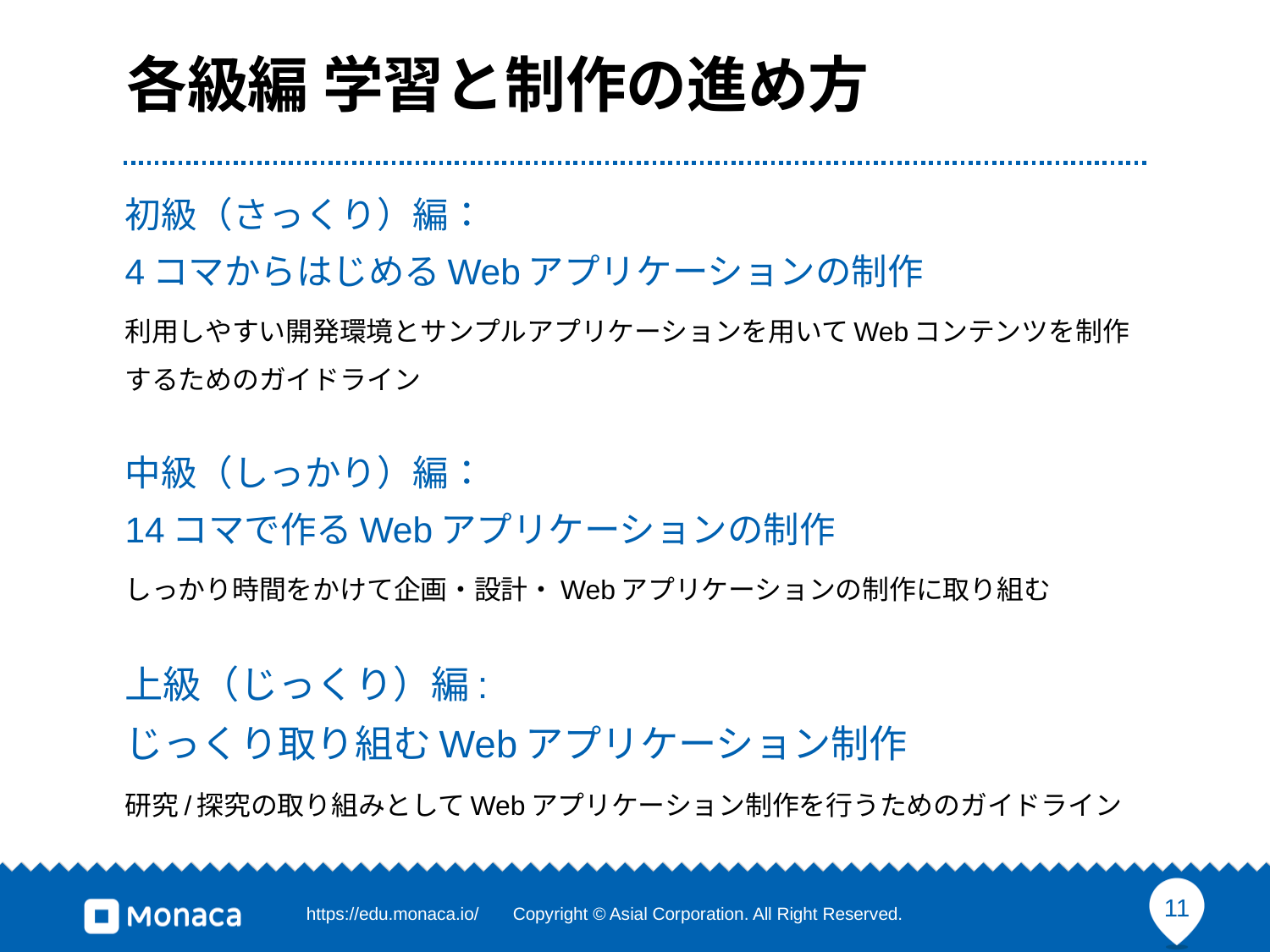

# 各級編 学習と制作の進め方
初級（さっくり）編：
4コマからはじめるWebアプリケーションの制作
利用しやすい開発環境とサンプルアプリケーションを用いてWebコンテンツを制作するためのガイドライン

中級（しっかり）編：
14コマで作るWebアプリケーションの制作
しっかり時間をかけて企画・設計・Webアプリケーションの制作に取り組む

上級（じっくり）編:
じっくり取り組むWebアプリケーション制作
研究/探究の取り組みとしてWebアプリケーション制作を行うためのガイドライン